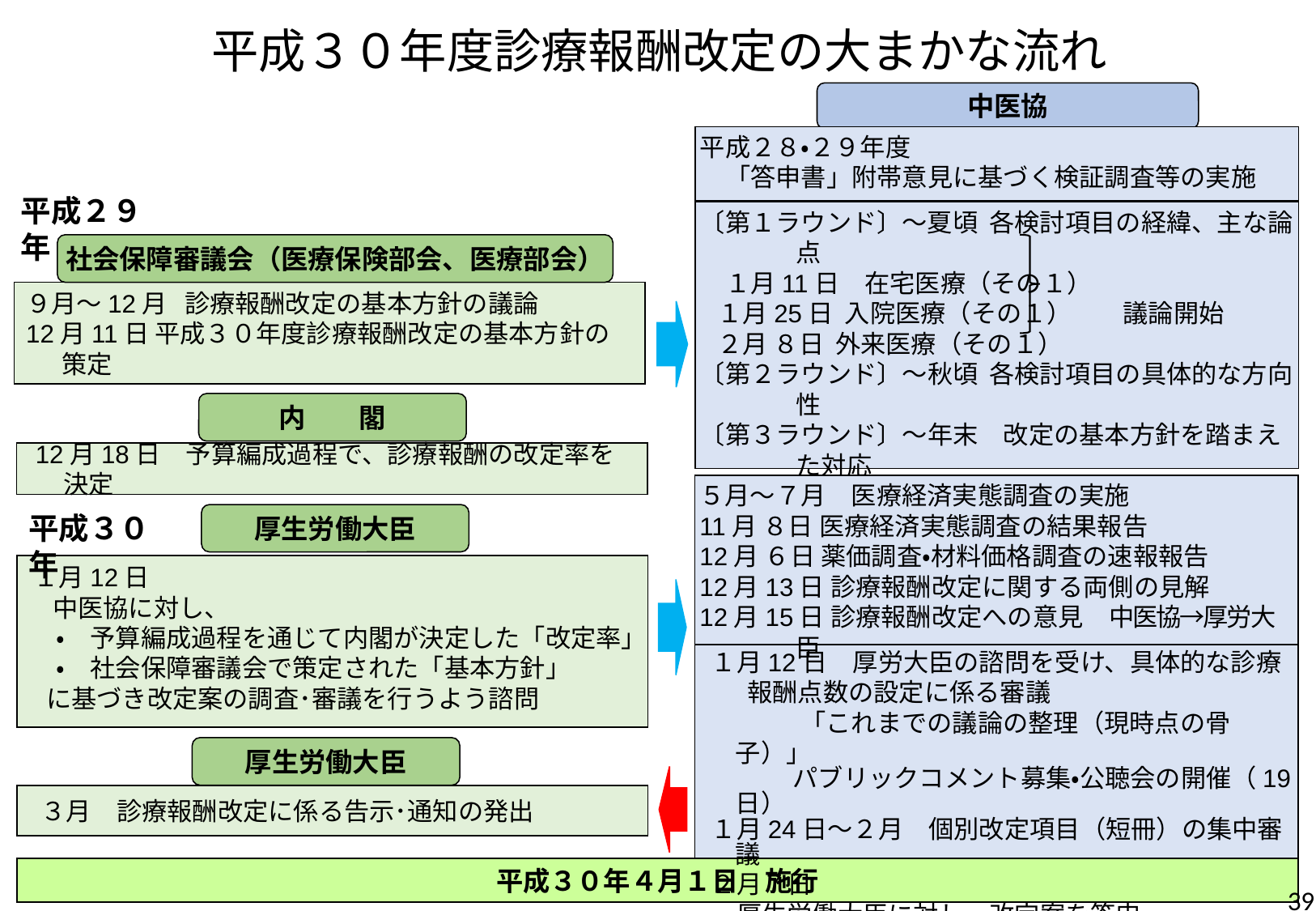

平成３０年度診療報酬改定の大まかな流れ
中医協
平成２８・２９年度
　「答申書」附帯意見に基づく検証調査等の実施

平成２９年
〔第１ラウンド〕～夏頃  各検討項目の経緯、主な論点
　１月11日　在宅医療（その１）
  １月25日  入院医療（その１）　　議論開始
  ２月 ８日  外来医療（その１）
〔第２ラウンド〕～秋頃  各検討項目の具体的な方向性
〔第３ラウンド〕～年末　改定の基本方針を踏まえた対応
【医療と介護の連携に関する意見交換】
　　中医協・介護給付費分科会の関係委員

社会保障審議会（医療保険部会、医療部会）

９月～12月   診療報酬改定の基本方針の議論
12月11日 平成３０年度診療報酬改定の基本方針の策定

内　　閣
 12月18日　予算編成過程で、診療報酬の改定率を決定
５月～７月　医療経済実態調査の実施
11月 ８日 医療経済実態調査の結果報告
12月 ６日 薬価調査・材料価格調査の速報報告
12月13日 診療報酬改定に関する両側の見解
12月15日 診療報酬改定への意見　中医協→厚労大臣
平成３０年
厚生労働大臣
 １月12日
　 中医協に対し、
 ・　予算編成過程を通じて内閣が決定した「改定率」
 ・　社会保障審議会で策定された「基本方針」
 に基づき改定案の調査･審議を行うよう諮問

 １月12日　厚労大臣の諮問を受け、具体的な診療報酬点数の設定に係る審議
　　　　「これまでの議論の整理（現時点の骨子）」
 　　　 パブリックコメント募集・公聴会の開催（19日）
 １月24日～２月　個別改定項目（短冊）の集中審議
 ２月７日
 　厚生労働大臣に対し、改定案を答申
厚生労働大臣

 ３月　診療報酬改定に係る告示･通知の発出
平成３０年４月１日　施行
39